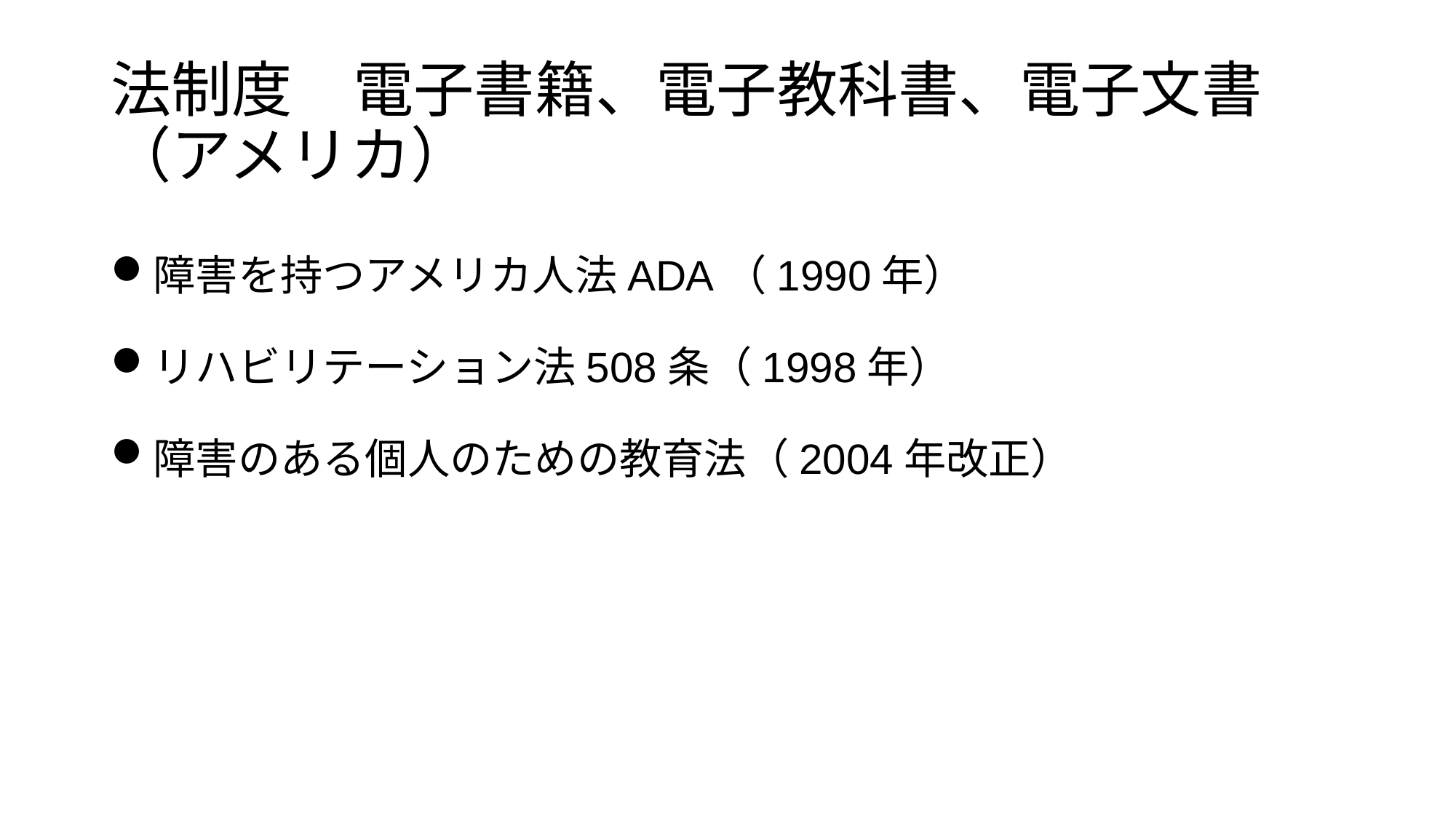

# 法制度　電子書籍、電子教科書、電子文書（アメリカ）
障害を持つアメリカ人法ADA（1990年）
リハビリテーション法508条（1998年）
障害のある個人のための教育法（2004年改正）